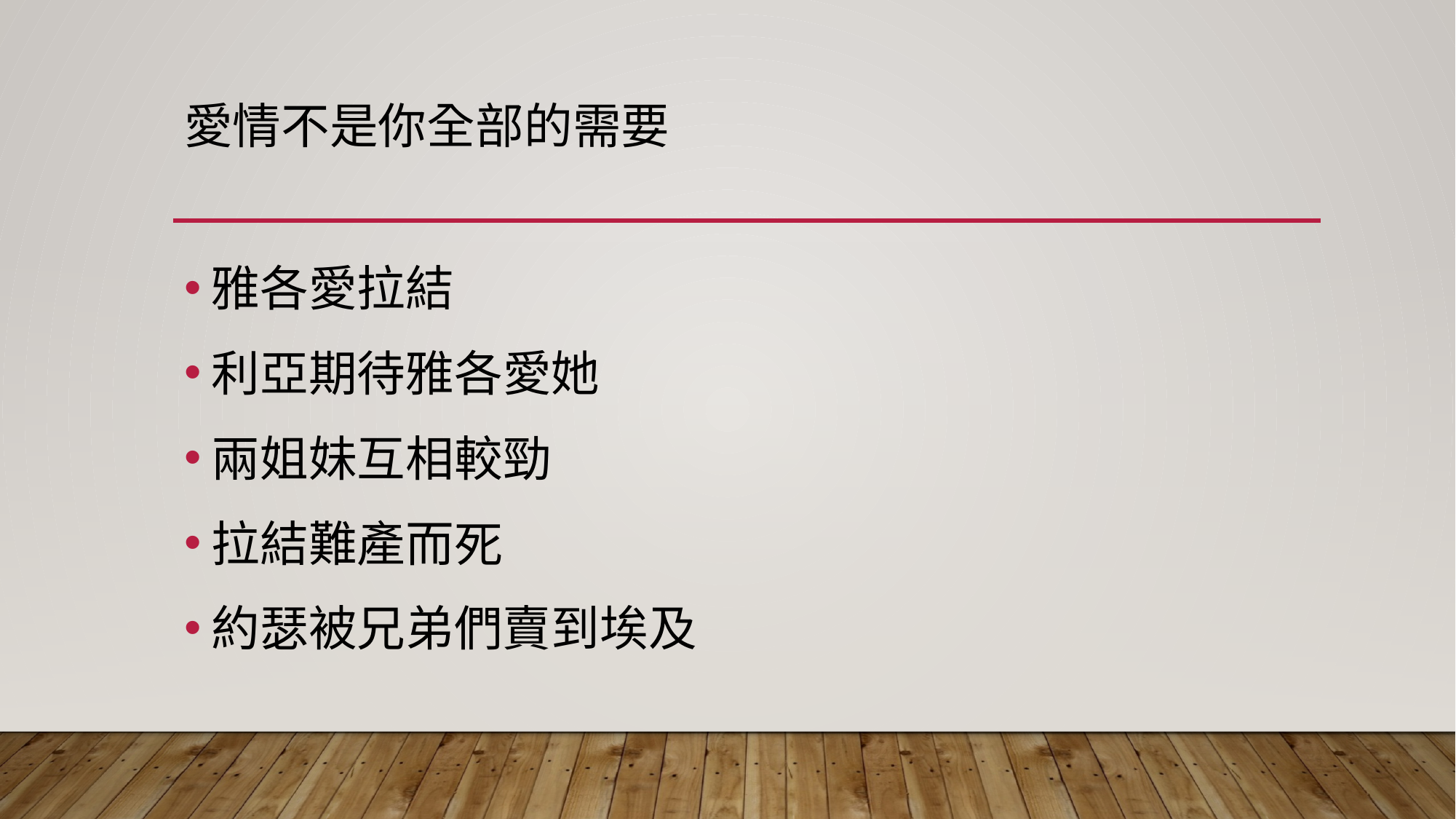

# 愛情不是你全部的需要
雅各愛拉結
利亞期待雅各愛她
兩姐妹互相較勁
拉結難產而死
約瑟被兄弟們賣到埃及